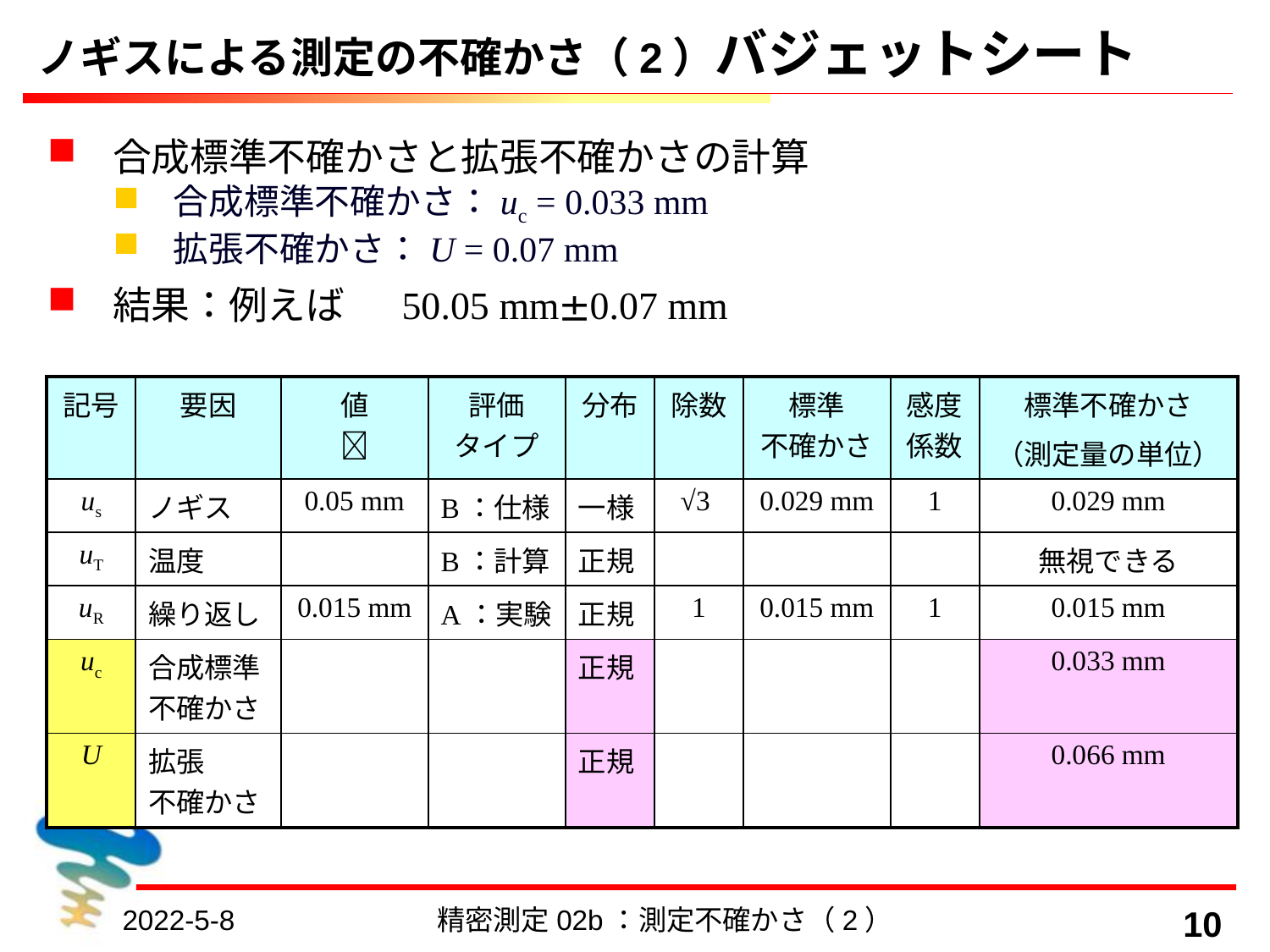

# ノギスによる測定の不確かさ（2）バジェットシート
合成標準不確かさと拡張不確かさの計算
合成標準不確かさ：uc = 0.033 mm
拡張不確かさ：U = 0.07 mm
結果：例えば　 50.05 mm±0.07 mm
| 記号 | 要因 | 値 ± | 評価 タイプ | 分布 | 除数 | 標準 不確かさ | 感度 係数 | 標準不確かさ （測定量の単位） |
| --- | --- | --- | --- | --- | --- | --- | --- | --- |
| us | ノギス | 0.05 mm | B：仕様 | 一様 | √3 | 0.029 mm | 1 | 0.029 mm |
| uT | 温度 |  | B：計算 | 正規 |  |  |  | 無視できる |
| uR | 繰り返し | 0.015 mm | A：実験 | 正規 | 1 | 0.015 mm | 1 | 0.015 mm |
| uc | 合成標準 不確かさ |  |  | 正規 |  |  |  | 0.033 mm |
| U | 拡張 不確かさ |  |  | 正規 |  |  |  | 0.066 mm |
2022-5-8
精密測定02b：測定不確かさ（2）
10